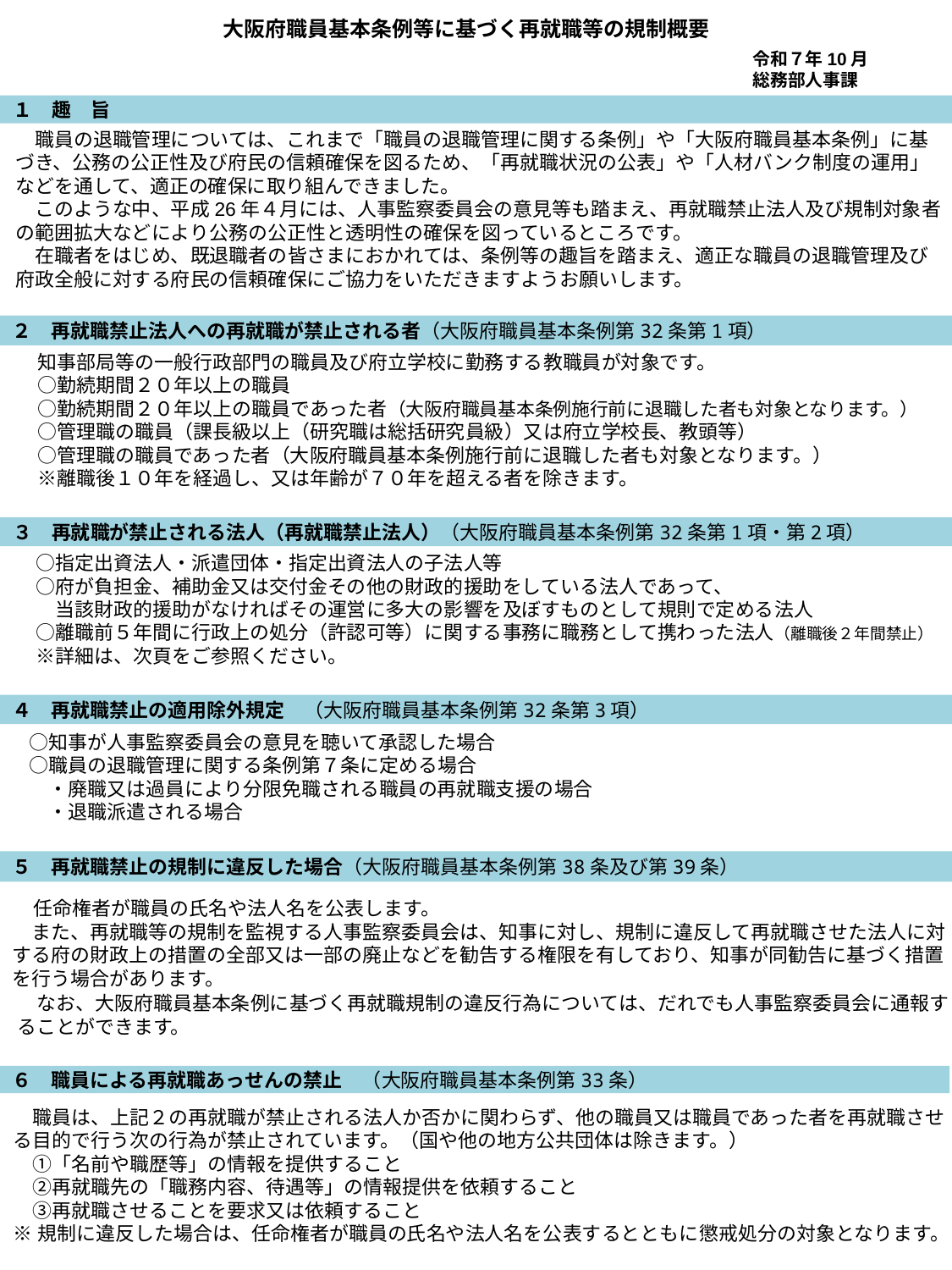

大阪府職員基本条例等に基づく再就職等の規制概要
令和７年10月
総務部人事課
# １　趣　旨
　職員の退職管理については、これまで「職員の退職管理に関する条例」や「大阪府職員基本条例」に基づき、公務の公正性及び府民の信頼確保を図るため、「再就職状況の公表」や「人材バンク制度の運用」などを通して、適正の確保に取り組んできました。
　このような中、平成26年４月には、人事監察委員会の意見等も踏まえ、再就職禁止法人及び規制対象者の範囲拡大などにより公務の公正性と透明性の確保を図っているところです。
　在職者をはじめ、既退職者の皆さまにおかれては、条例等の趣旨を踏まえ、適正な職員の退職管理及び府政全般に対する府民の信頼確保にご協力をいただきますようお願いします。

２　再就職禁止法人への再就職が禁止される者（大阪府職員基本条例第32条第1項）
　知事部局等の一般行政部門の職員及び府立学校に勤務する教職員が対象です。
　○勤続期間２０年以上の職員
　○勤続期間２０年以上の職員であった者（大阪府職員基本条例施行前に退職した者も対象となります。）
　○管理職の職員（課長級以上（研究職は総括研究員級）又は府立学校長、教頭等）
　○管理職の職員であった者（大阪府職員基本条例施行前に退職した者も対象となります。）
　※離職後１０年を経過し、又は年齢が７０年を超える者を除きます。

３　再就職が禁止される法人（再就職禁止法人）（大阪府職員基本条例第32条第1項・第2項）
　○指定出資法人・派遣団体・指定出資法人の子法人等
　○府が負担金、補助金又は交付金その他の財政的援助をしている法人であって、
　　当該財政的援助がなければその運営に多大の影響を及ぼすものとして規則で定める法人
　○離職前５年間に行政上の処分（許認可等）に関する事務に職務として携わった法人（離職後２年間禁止）
　※詳細は、次頁をご参照ください。
４　再就職禁止の適用除外規定　（大阪府職員基本条例第32条第3項）
　○知事が人事監察委員会の意見を聴いて承認した場合
　○職員の退職管理に関する条例第７条に定める場合
　　・廃職又は過員により分限免職される職員の再就職支援の場合
　　・退職派遣される場合

５　再就職禁止の規制に違反した場合（大阪府職員基本条例第38条及び第39条）
　任命権者が職員の氏名や法人名を公表します。
　また、再就職等の規制を監視する人事監察委員会は、知事に対し、規制に違反して再就職させた法人に対する府の財政上の措置の全部又は一部の廃止などを勧告する権限を有しており、知事が同勧告に基づく措置を行う場合があります。

　なお、大阪府職員基本条例に基づく再就職規制の違反行為については、だれでも人事監察委員会に通報することができます。
６　職員による再就職あっせんの禁止　（大阪府職員基本条例第33条）
　職員は、上記２の再就職が禁止される法人か否かに関わらず、他の職員又は職員であった者を再就職させる目的で行う次の行為が禁止されています。（国や他の地方公共団体は除きます。）
　①「名前や職歴等」の情報を提供すること
　②再就職先の「職務内容、待遇等」の情報提供を依頼すること
　③再就職させることを要求又は依頼すること
※規制に違反した場合は、任命権者が職員の氏名や法人名を公表するとともに懲戒処分の対象となります。